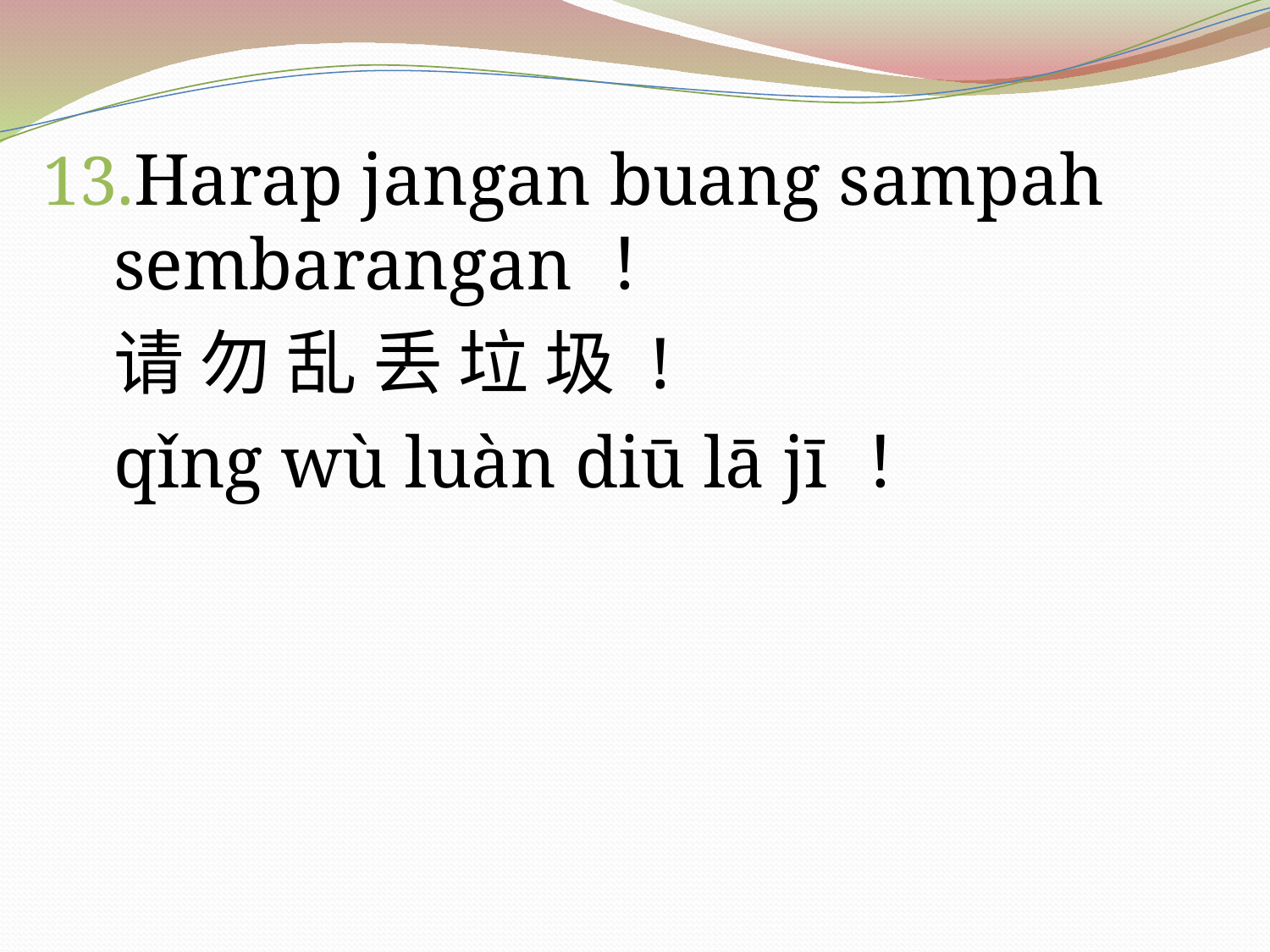

Harap jangan buang sampah sembarangan ！
	请 勿 乱 丢 垃 圾 !
	qǐng wù luàn diū lā jī ！